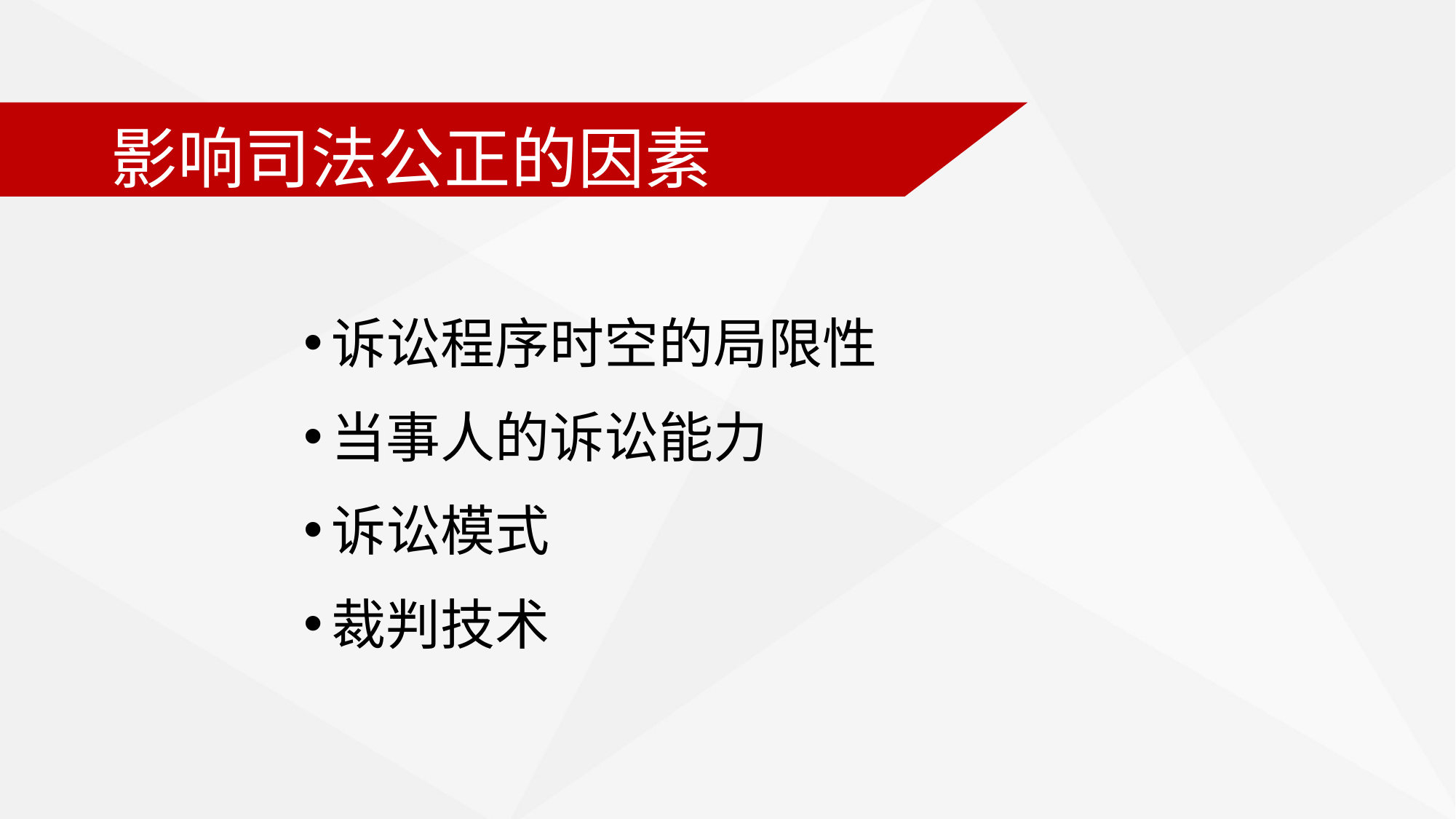

# 影响司法公正的因素
诉讼程序时空的局限性
当事人的诉讼能力
诉讼模式
裁判技术